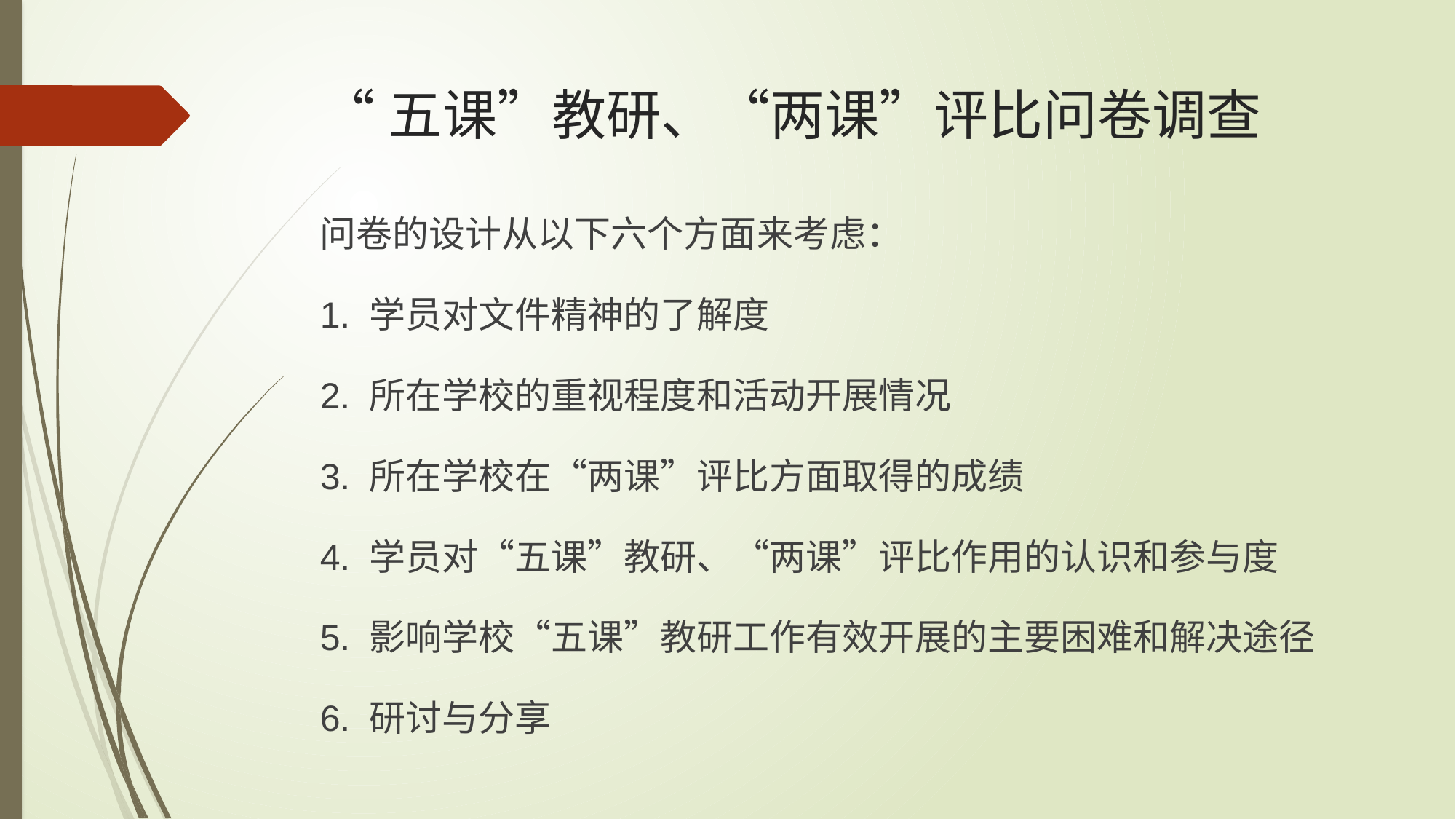

# “五课”教研、“两课”评比问卷调查
问卷的设计从以下六个方面来考虑：
1. 学员对文件精神的了解度
2. 所在学校的重视程度和活动开展情况
3. 所在学校在“两课”评比方面取得的成绩
4. 学员对“五课”教研、“两课”评比作用的认识和参与度
5. 影响学校“五课”教研工作有效开展的主要困难和解决途径
6. 研讨与分享